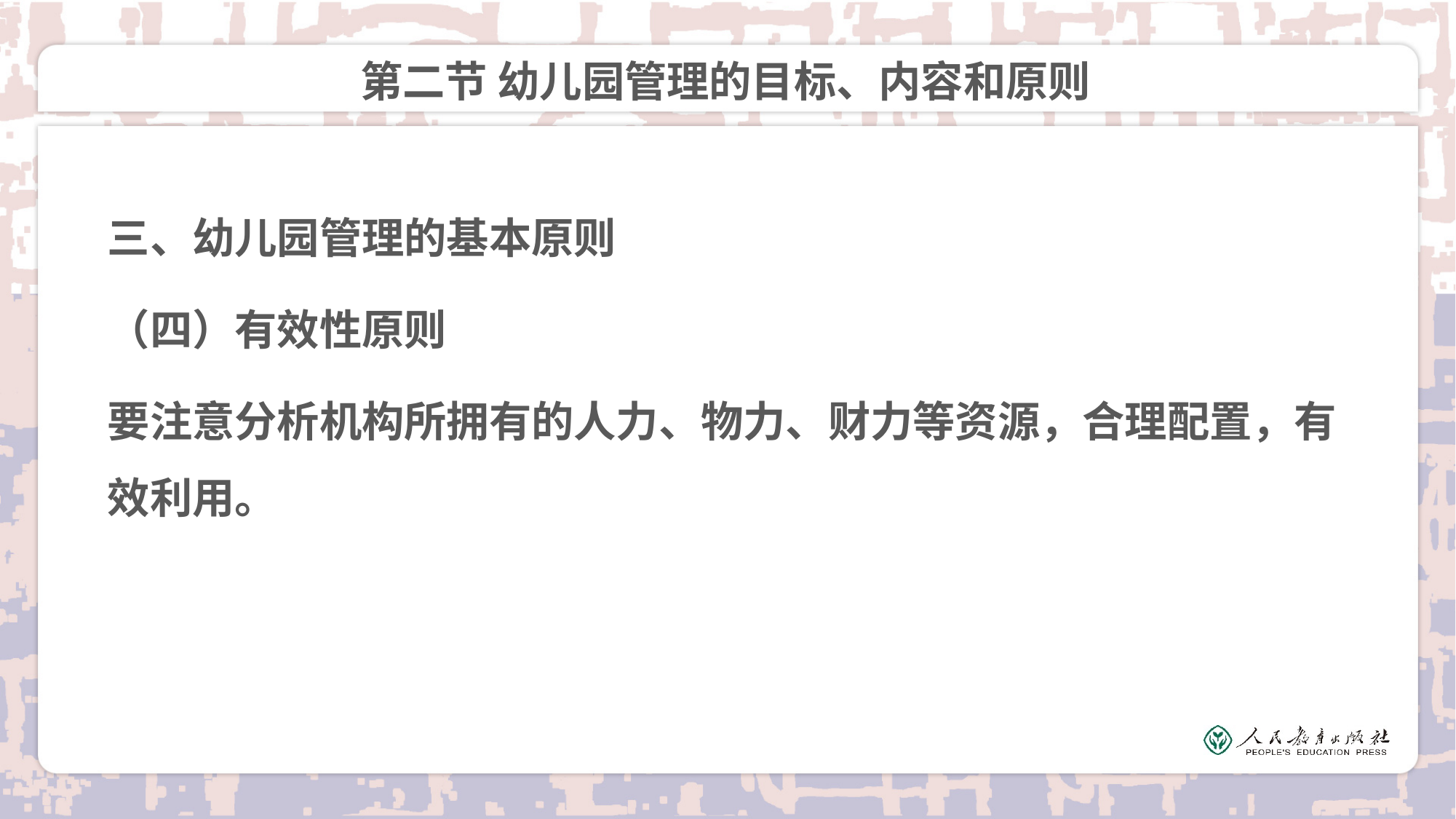

# 第二节 幼儿园管理的目标、内容和原则
三、幼儿园管理的基本原则
（四）有效性原则
要注意分析机构所拥有的人力、物力、财力等资源，合理配置，有效利用。